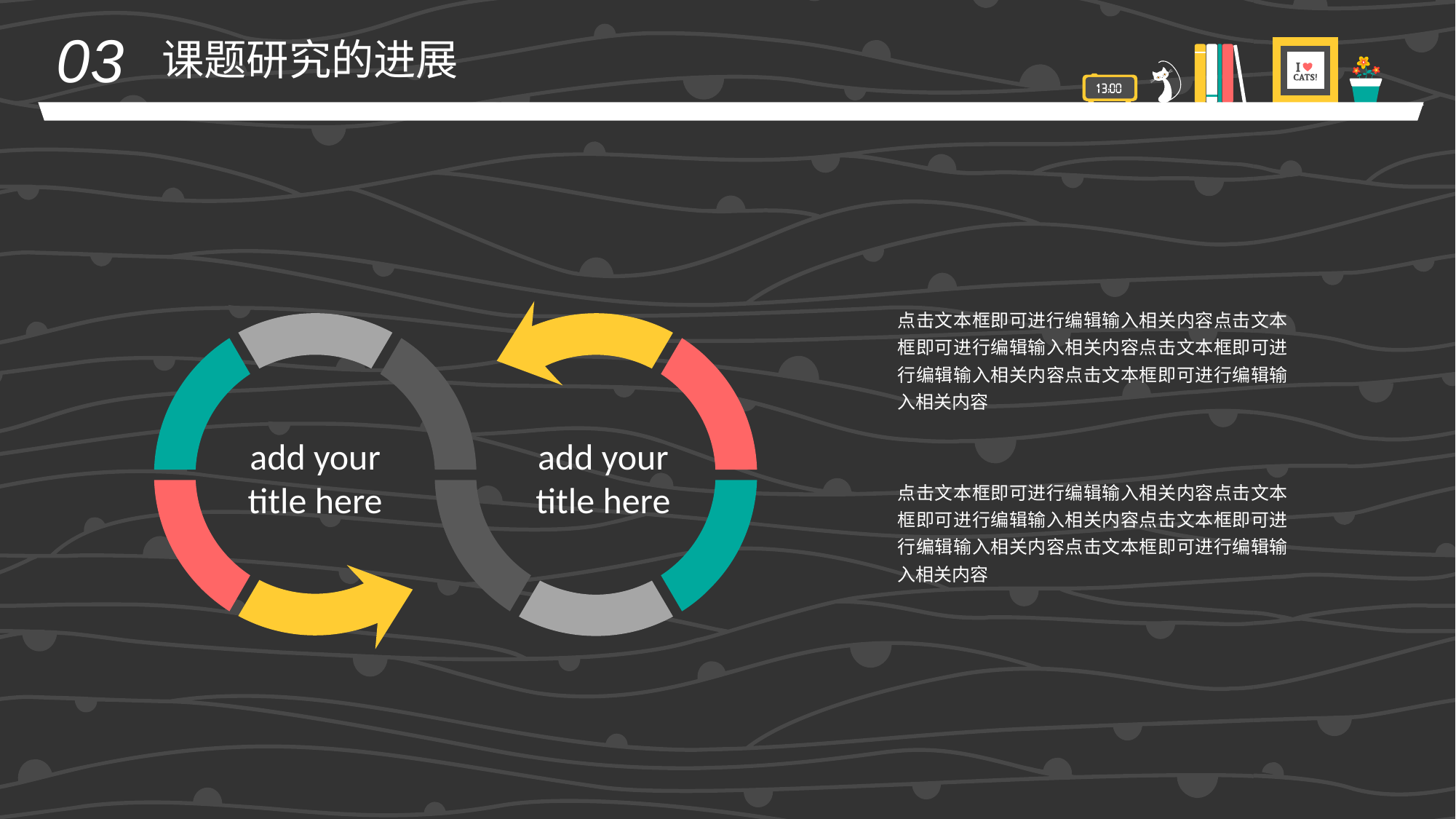

03
课题研究的进展
点击文本框即可进行编辑输入相关内容点击文本框即可进行编辑输入相关内容点击文本框即可进行编辑输入相关内容点击文本框即可进行编辑输入相关内容

add your title here
add your title here
点击文本框即可进行编辑输入相关内容点击文本框即可进行编辑输入相关内容点击文本框即可进行编辑输入相关内容点击文本框即可进行编辑输入相关内容